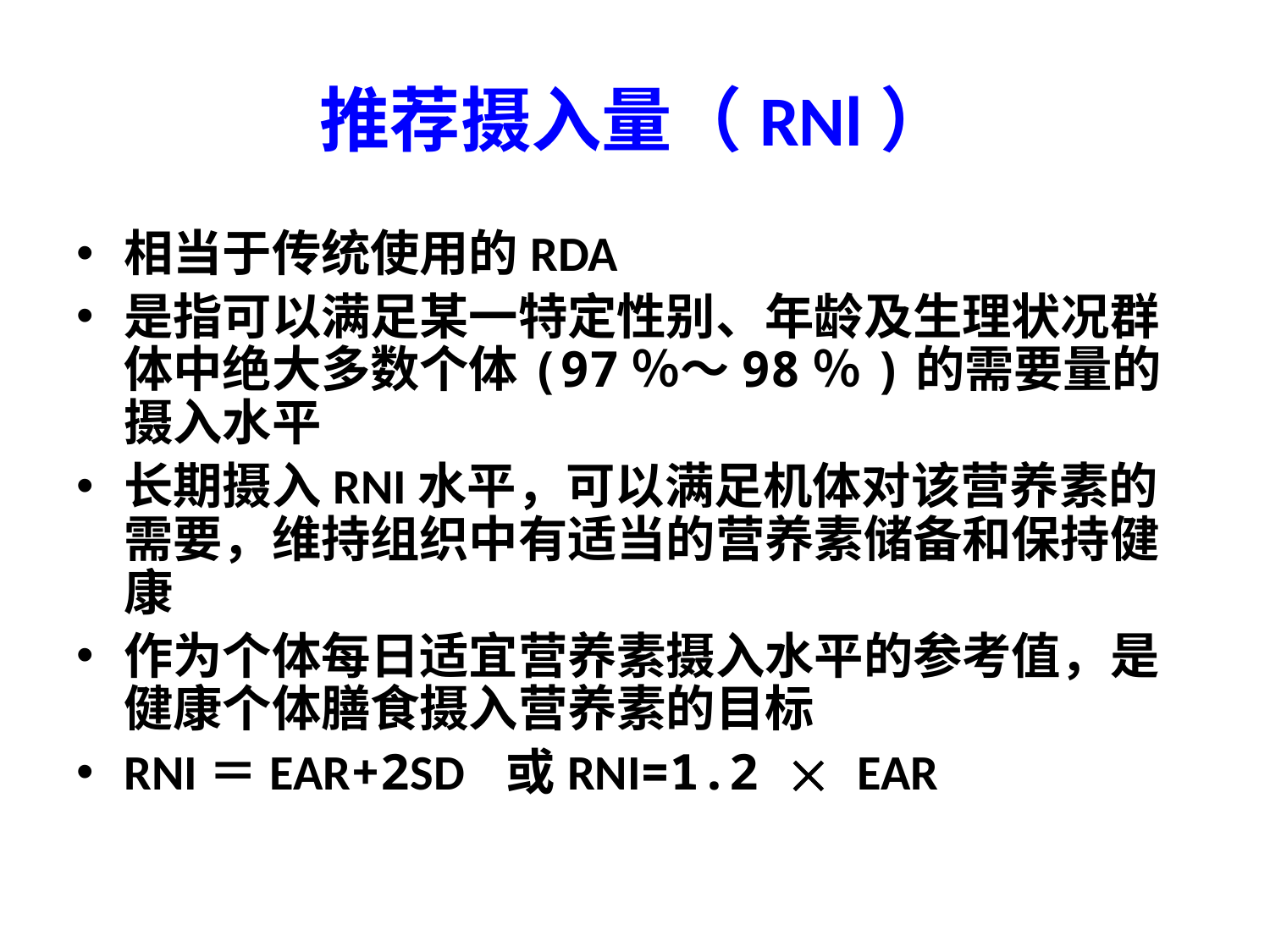

# 推荐摄入量（RNl）
相当于传统使用的RDA
是指可以满足某一特定性别、年龄及生理状况群体中绝大多数个体(97％～98％)的需要量的摄入水平
长期摄入RNI水平，可以满足机体对该营养素的需要，维持组织中有适当的营养素储备和保持健康
作为个体每日适宜营养素摄入水平的参考值，是健康个体膳食摄入营养素的目标
RNI＝EAR+2SD 或RNI=1.2 × EAR